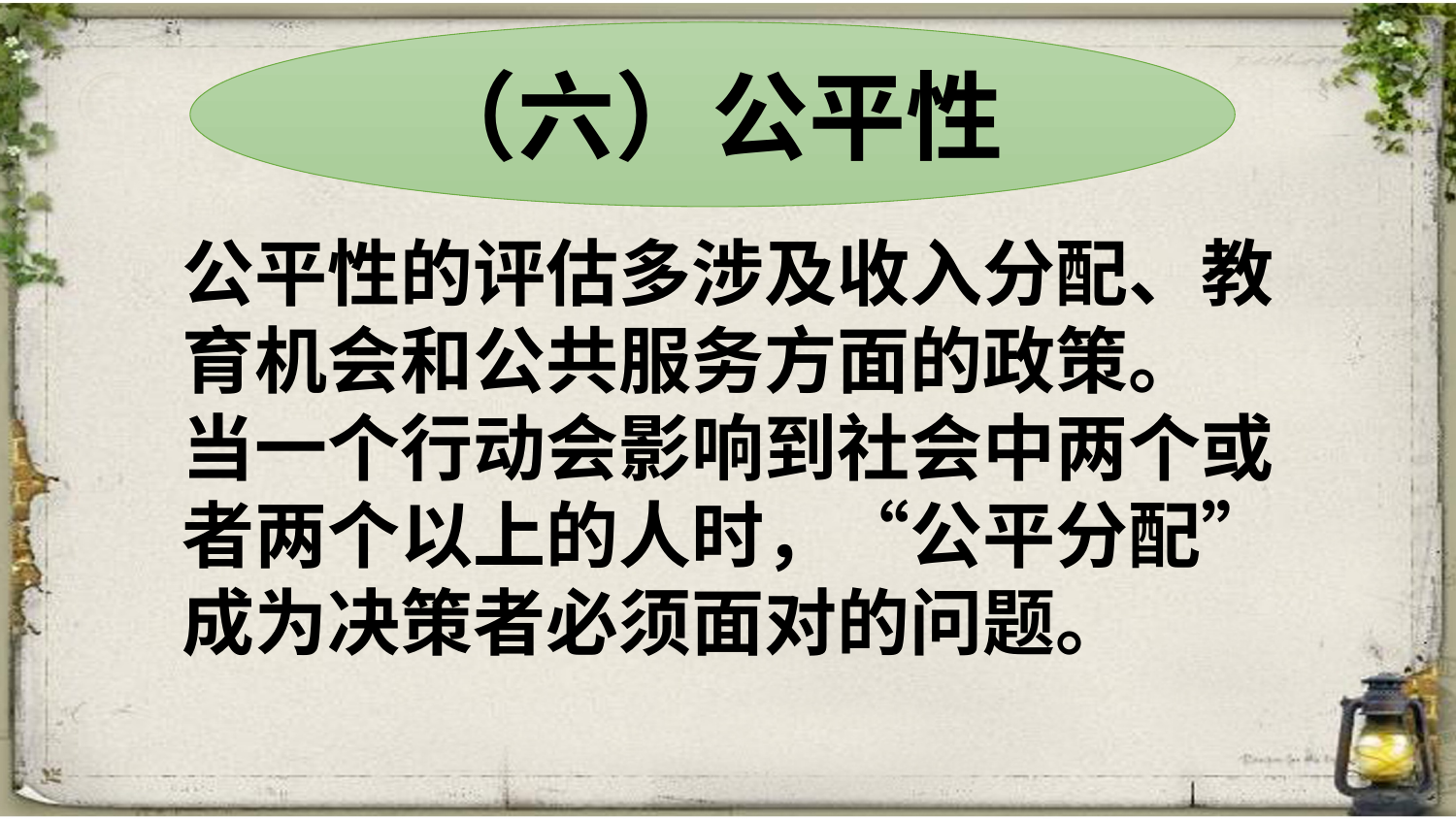

（六）公平性
公平性的评估多涉及收入分配、教育机会和公共服务方面的政策。
当一个行动会影响到社会中两个或者两个以上的人时，“公平分配”成为决策者必须面对的问题。